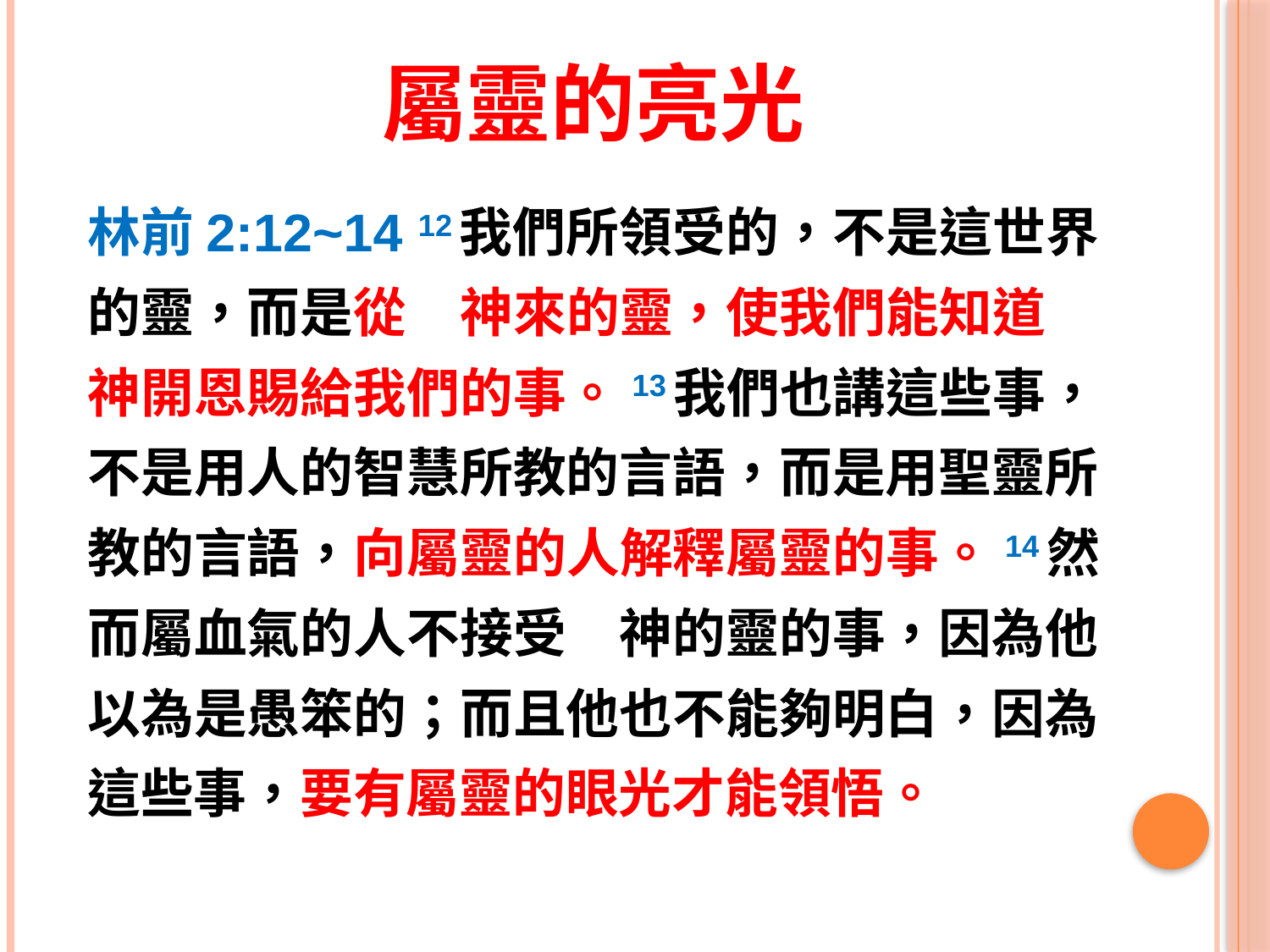

# 屬靈的亮光
林前2:12~14 12我們所領受的，不是這世界的靈，而是從　神來的靈，使我們能知道　神開恩賜給我們的事。13我們也講這些事，不是用人的智慧所教的言語，而是用聖靈所教的言語，向屬靈的人解釋屬靈的事。14然而屬血氣的人不接受　神的靈的事，因為他以為是愚笨的；而且他也不能夠明白，因為這些事，要有屬靈的眼光才能領悟。